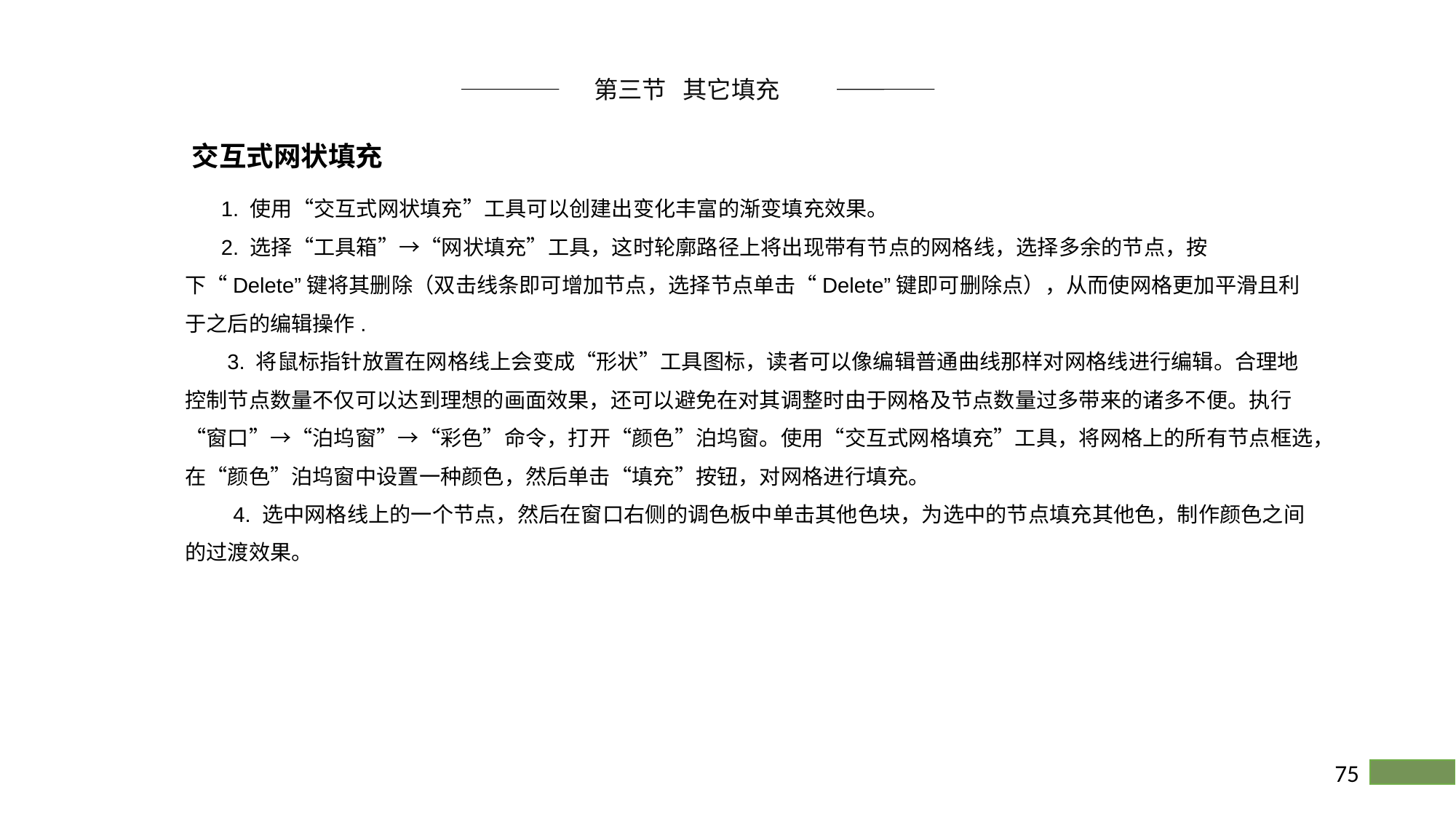

第三节   其它填充
交互式网状填充
      1. 使用“交互式网状填充”工具可以创建出变化丰富的渐变填充效果。
      2. 选择“工具箱”→“网状填充”工具，这时轮廓路径上将出现带有节点的网格线，选择多余的节点，按下“Delete”键将其删除（双击线条即可增加节点，选择节点单击“Delete”键即可删除点），从而使网格更加平滑且利于之后的编辑操作.
       3. 将鼠标指针放置在网格线上会变成“形状”工具图标，读者可以像编辑普通曲线那样对网格线进行编辑。合理地控制节点数量不仅可以达到理想的画面效果，还可以避免在对其调整时由于网格及节点数量过多带来的诸多不便。执行“窗口”→“泊坞窗”→“彩色”命令，打开“颜色”泊坞窗。使用“交互式网格填充”工具，将网格上的所有节点框选，在“颜色”泊坞窗中设置一种颜色，然后单击“填充”按钮，对网格进行填充。
        4. 选中网格线上的一个节点，然后在窗口右侧的调色板中单击其他色块，为选中的节点填充其他色，制作颜色之间的过渡效果。
75